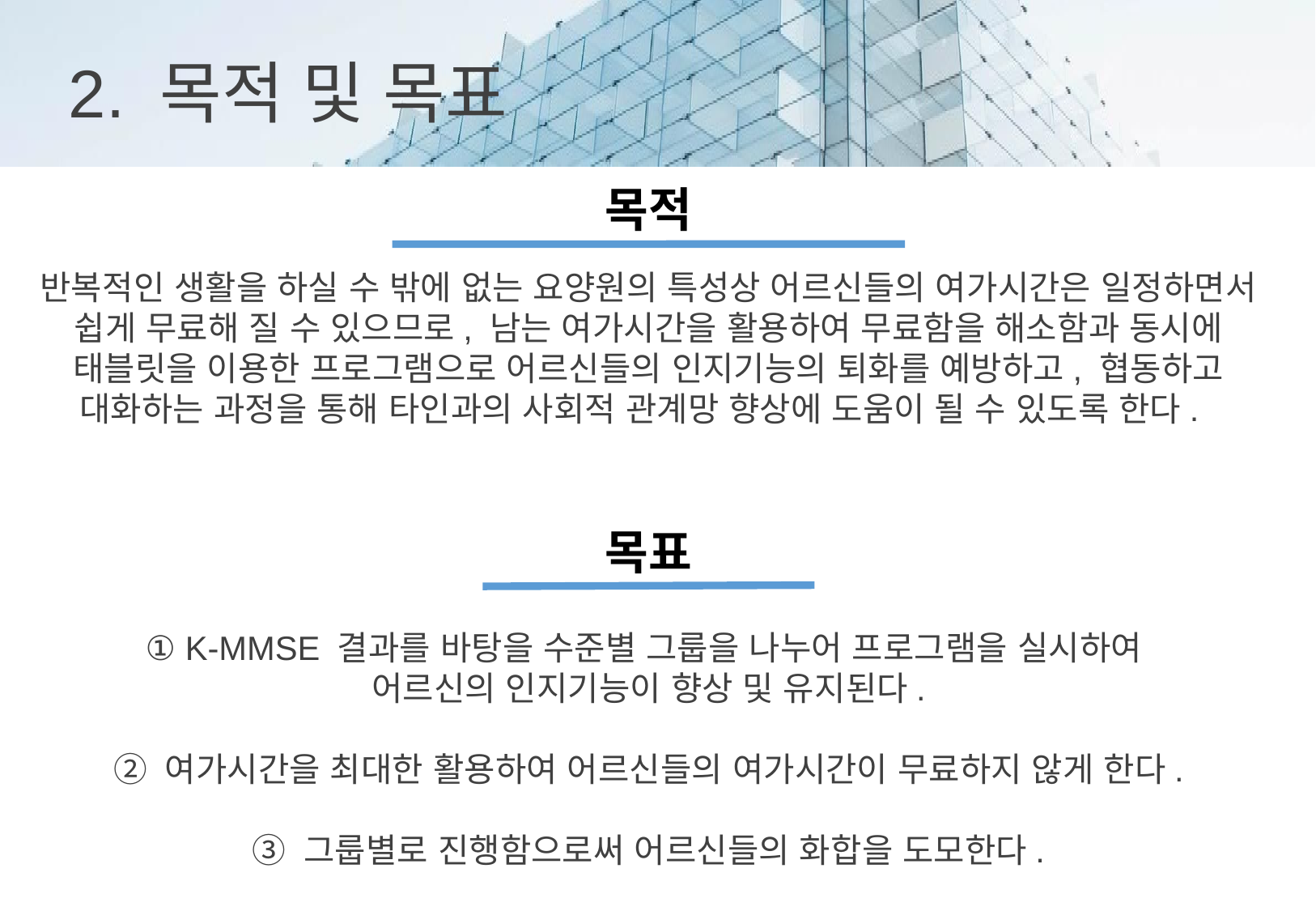

2. 목적 및 목표
목적
반복적인 생활을 하실 수 밖에 없는 요양원의 특성상 어르신들의 여가시간은 일정하면서 쉽게 무료해 질 수 있으므로, 남는 여가시간을 활용하여 무료함을 해소함과 동시에 태블릿을 이용한 프로그램으로 어르신들의 인지기능의 퇴화를 예방하고, 협동하고 대화하는 과정을 통해 타인과의 사회적 관계망 향상에 도움이 될 수 있도록 한다.

목표
① K-MMSE 결과를 바탕을 수준별 그룹을 나누어 프로그램을 실시하여
어르신의 인지기능이 향상 및 유지된다.

② 여가시간을 최대한 활용하여 어르신들의 여가시간이 무료하지 않게 한다.

③ 그룹별로 진행함으로써 어르신들의 화합을 도모한다.